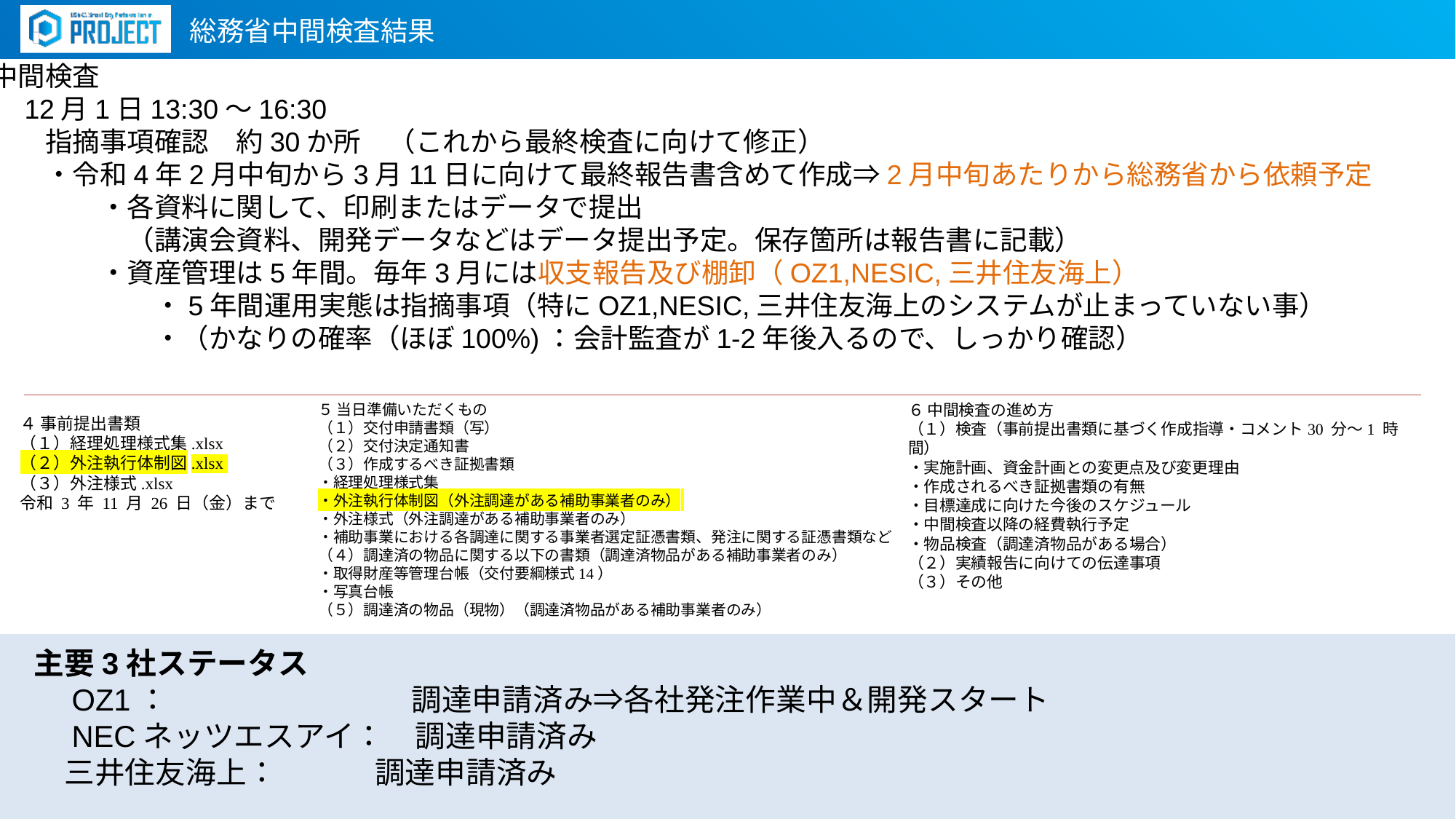

総務省中間検査結果
中間検査
　12月1日13:30～16:30
　　指摘事項確認　約30か所　（これから最終検査に向けて修正）
　　・令和4年2月中旬から3月11日に向けて最終報告書含めて作成⇒2月中旬あたりから総務省から依頼予定
　　　　・各資料に関して、印刷またはデータで提出
　　　　　（講演会資料、開発データなどはデータ提出予定。保存箇所は報告書に記載）
　　　　・資産管理は5年間。毎年3月には収支報告及び棚卸（OZ1,NESIC,三井住友海上）
　　　　　　・5年間運用実態は指摘事項（特にOZ1,NESIC,三井住友海上のシステムが止まっていない事）
　　　　　　・（かなりの確率（ほぼ100%)：会計監査が1-2年後入るので、しっかり確認）
４ 事前提出書類
（１）経理処理様式集.xlsx
（２）外注執行体制図.xlsx
（３）外注様式.xlsx
令和 3 年 11 月 26 日（金）まで
５ 当日準備いただくもの
（１）交付申請書類（写）
（２）交付決定通知書
（３）作成するべき証拠書類
・経理処理様式集
・外注執行体制図（外注調達がある補助事業者のみ）
・外注様式（外注調達がある補助事業者のみ）
・補助事業における各調達に関する事業者選定証憑書類、発注に関する証憑書類など
（４）調達済の物品に関する以下の書類（調達済物品がある補助事業者のみ）
・取得財産等管理台帳（交付要綱様式14）
・写真台帳
（５）調達済の物品（現物）（調達済物品がある補助事業者のみ）
６ 中間検査の進め方
（１）検査（事前提出書類に基づく作成指導・コメント30 分～1 時間）
・実施計画、資金計画との変更点及び変更理由
・作成されるべき証拠書類の有無
・目標達成に向けた今後のスケジュール
・中間検査以降の経費執行予定
・物品検査（調達済物品がある場合）
（２）実績報告に向けての伝達事項
（３）その他

主要3社ステータス
　OZ1：　　　　　　　　調達申請済み⇒各社発注作業中＆開発スタート
　NECネッツエスアイ：　調達申請済み
　三井住友海上：　　　 調達申請済み